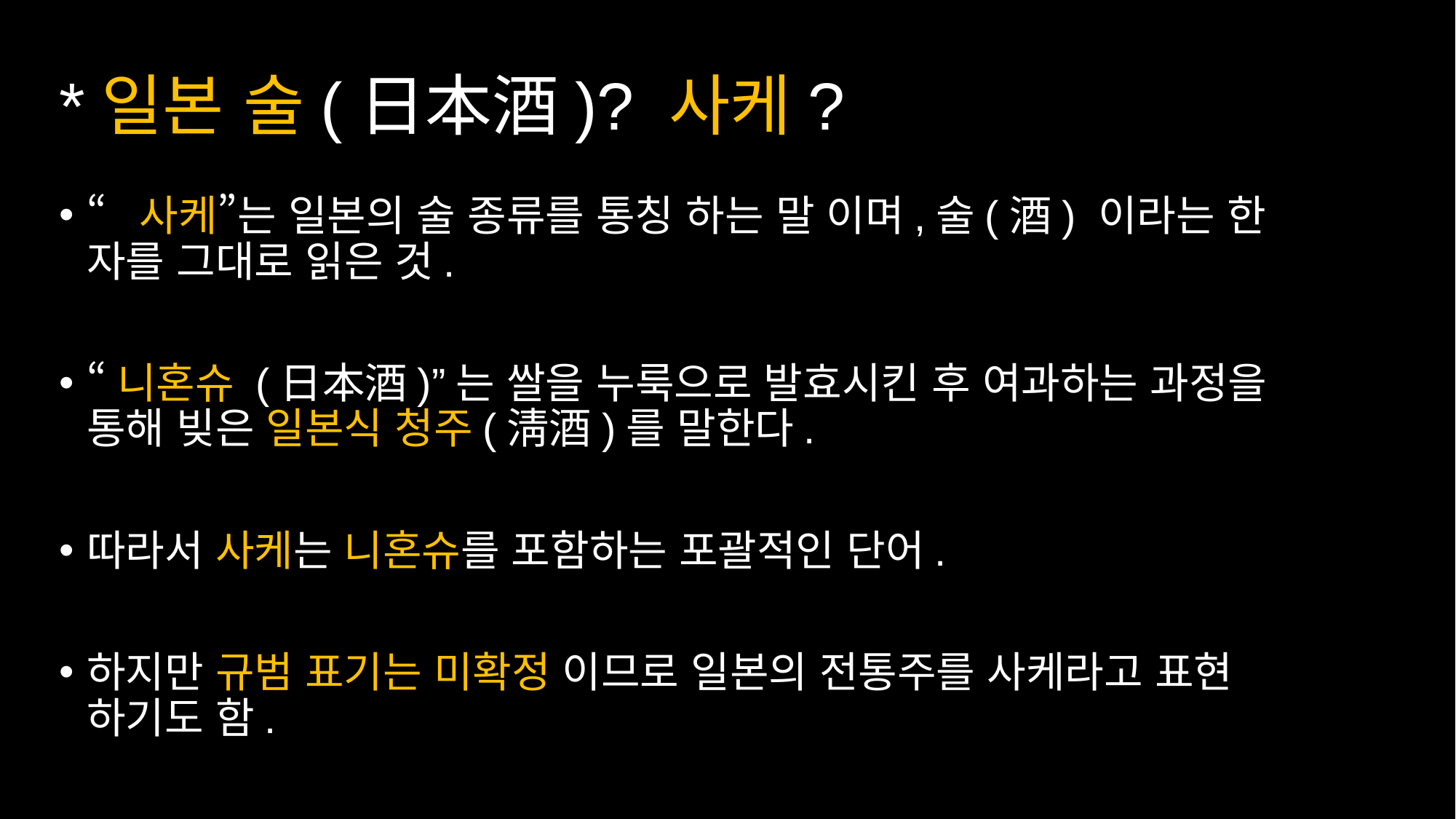

# *일본 술(日本酒)? 사케?

“사케”는 일본의 술 종류를 통칭 하는 말 이며,술(酒) 이라는 한  자를 그대로 읽은 것.

“니혼슈 (日本酒)”는 쌀을 누룩으로 발효시킨 후 여과하는 과정을 통해 빚은 일본식 청주(淸酒)를 말한다.

따라서 사케는 니혼슈를 포함하는 포괄적인 단어.

하지만 규범 표기는 미확정 이므로 일본의 전통주를 사케라고 표현 하기도 함.